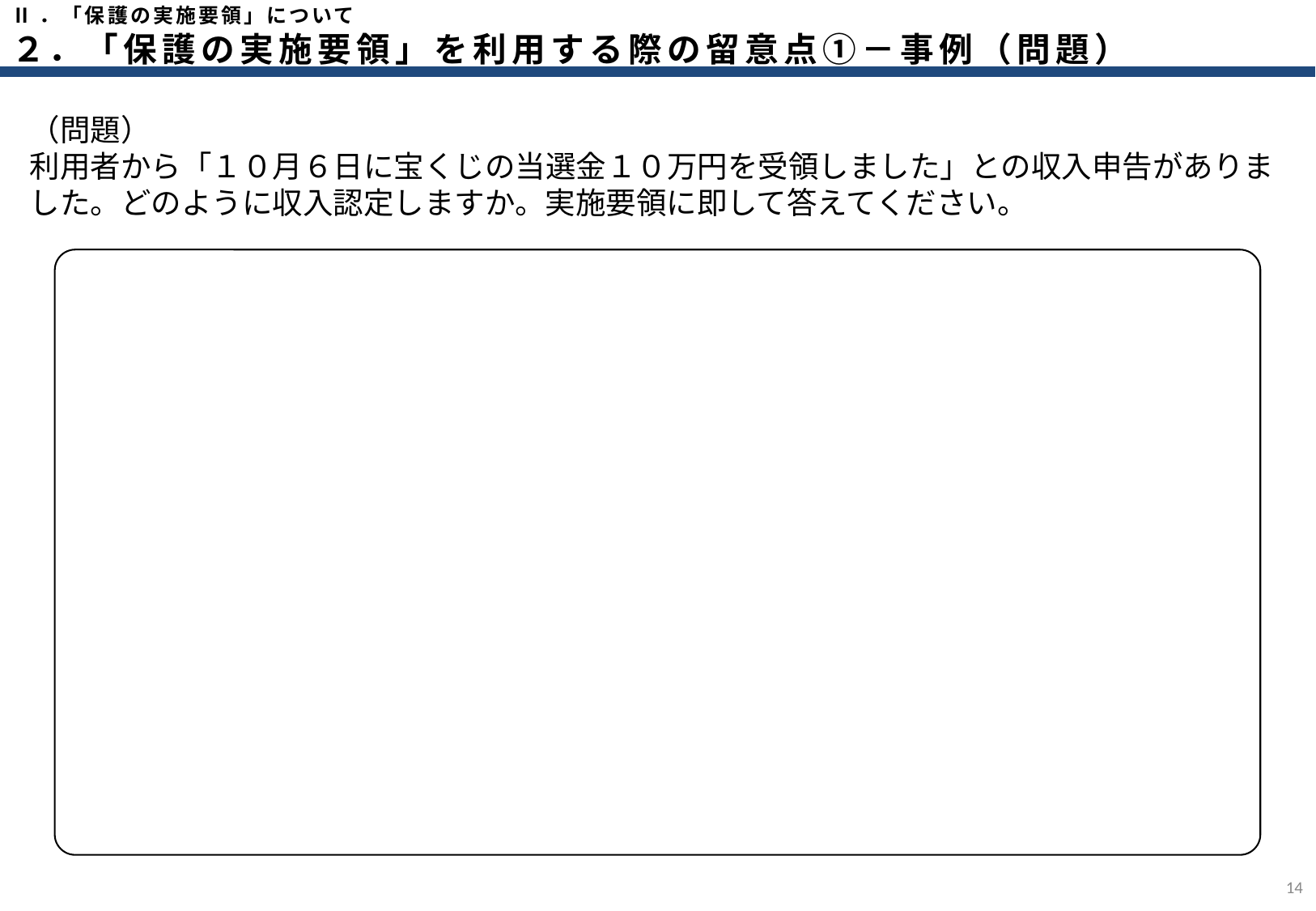

Ⅱ．「保護の実施要領」について
２．「保護の実施要領」を利用する際の留意点①－事例（問題）
（問題）
利用者から「１０月６日に宝くじの当選金１０万円を受領しました」との収入申告がありました。どのように収入認定しますか。実施要領に即して答えてください。

14